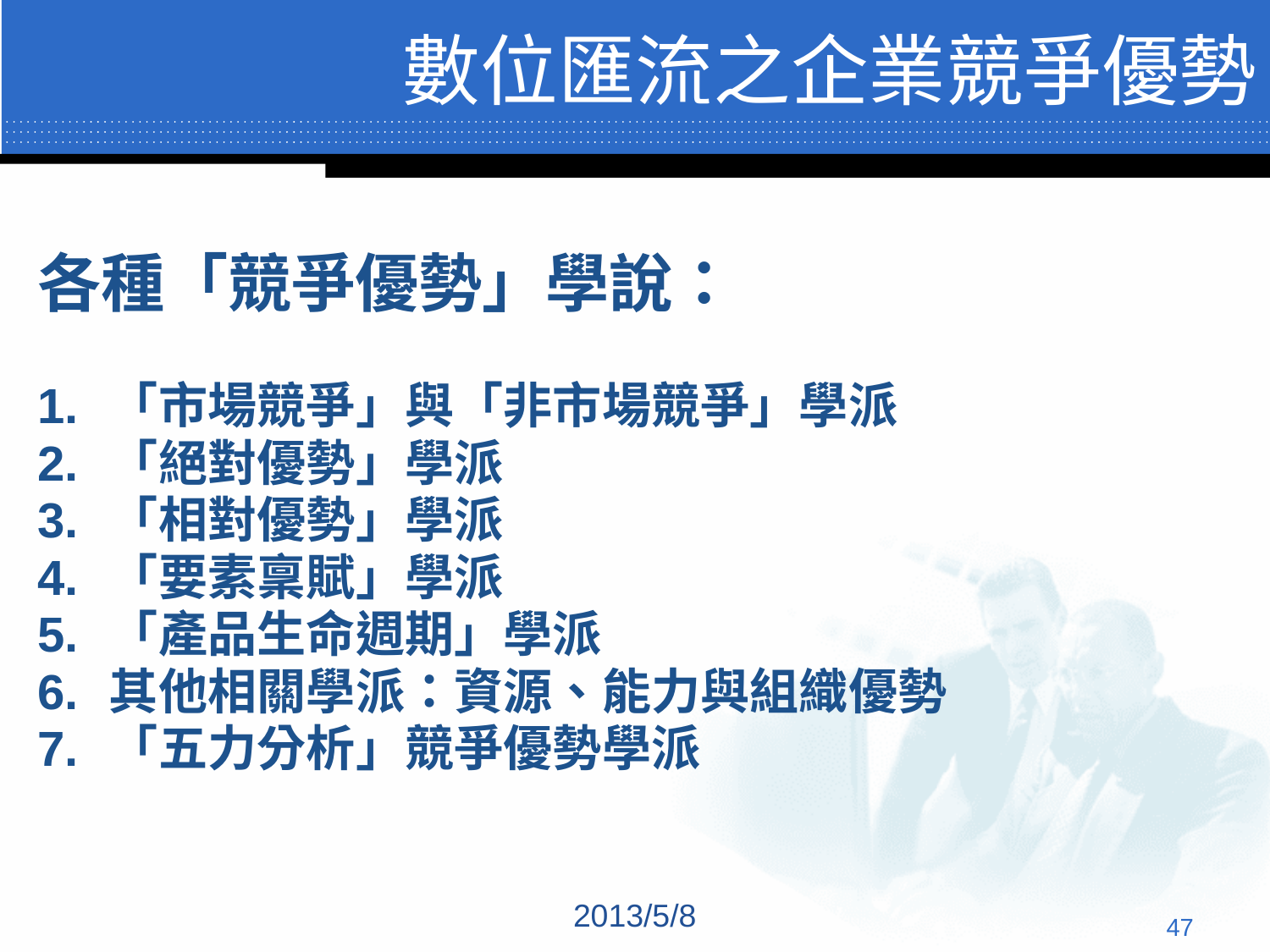

# 數位匯流之企業競爭優勢

各種「競爭優勢」學說：

「市場競爭」與「非市場競爭」學派
「絕對優勢」學派
「相對優勢」學派
「要素稟賦」學派
「產品生命週期」學派
其他相關學派：資源、能力與組織優勢
「五力分析」競爭優勢學派

2013/5/8
47